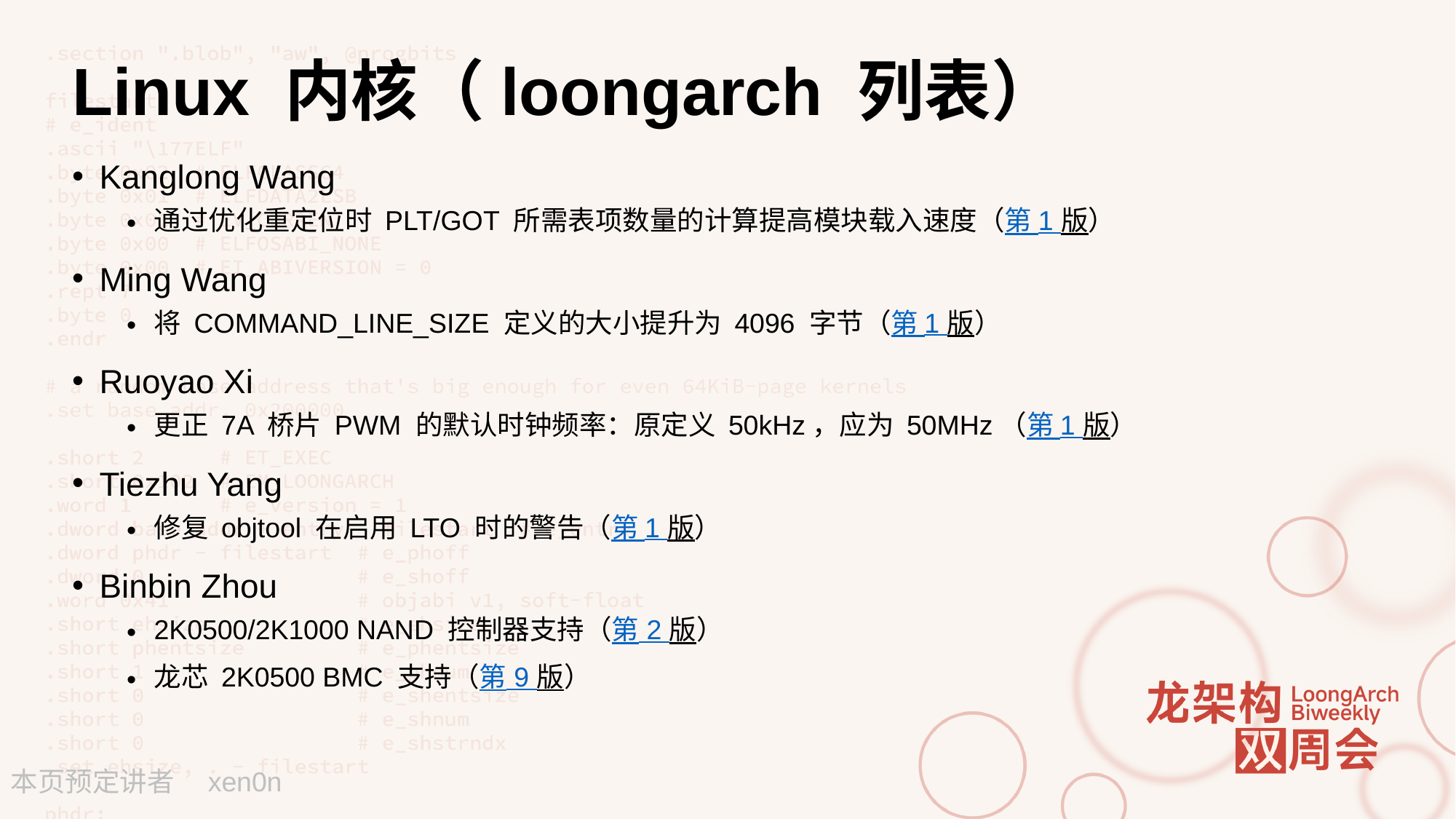

# Linux 内核（loongarch 列表）
Kanglong Wang
通过优化重定位时 PLT/GOT 所需表项数量的计算提高模块载入速度（第 1 版）
Ming Wang
将 COMMAND_LINE_SIZE 定义的大小提升为 4096 字节（第 1 版）
Ruoyao Xi
更正 7A 桥片 PWM 的默认时钟频率：原定义 50kHz，应为 50MHz（第 1 版）
Tiezhu Yang
修复 objtool 在启用 LTO 时的警告（第 1 版）
Binbin Zhou
2K0500/2K1000 NAND 控制器支持（第 2 版）
龙芯 2K0500 BMC 支持（第 9 版）
xen0n